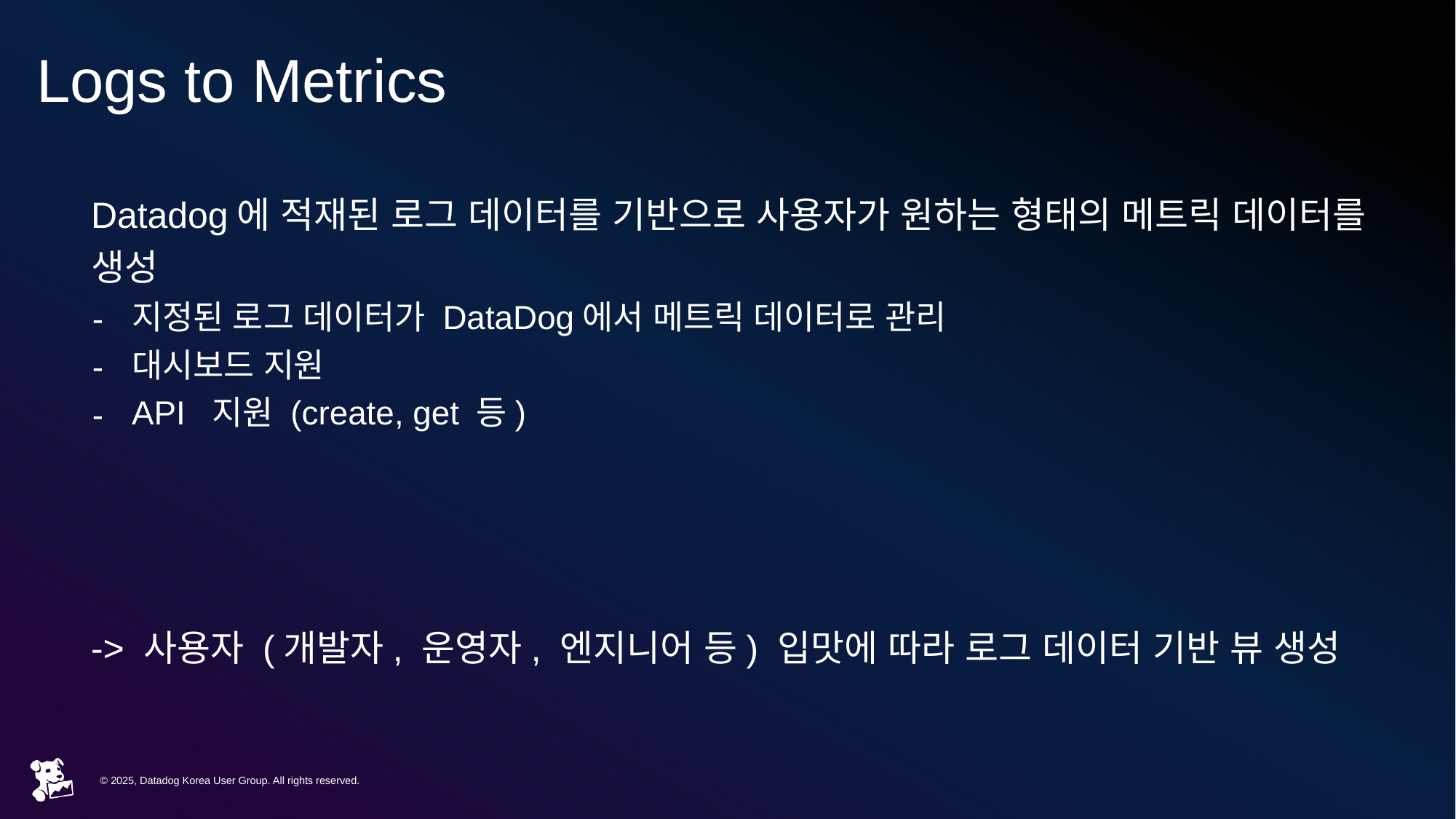

# Logs to Metrics
Datadog에 적재된 로그 데이터를 기반으로 사용자가 원하는 형태의 메트릭 데이터를 생성
지정된 로그 데이터가 DataDog에서 메트릭 데이터로 관리
대시보드 지원
API  지원 (create, get 등)

-> 사용자 (개발자, 운영자, 엔지니어 등) 입맛에 따라 로그 데이터 기반 뷰 생성